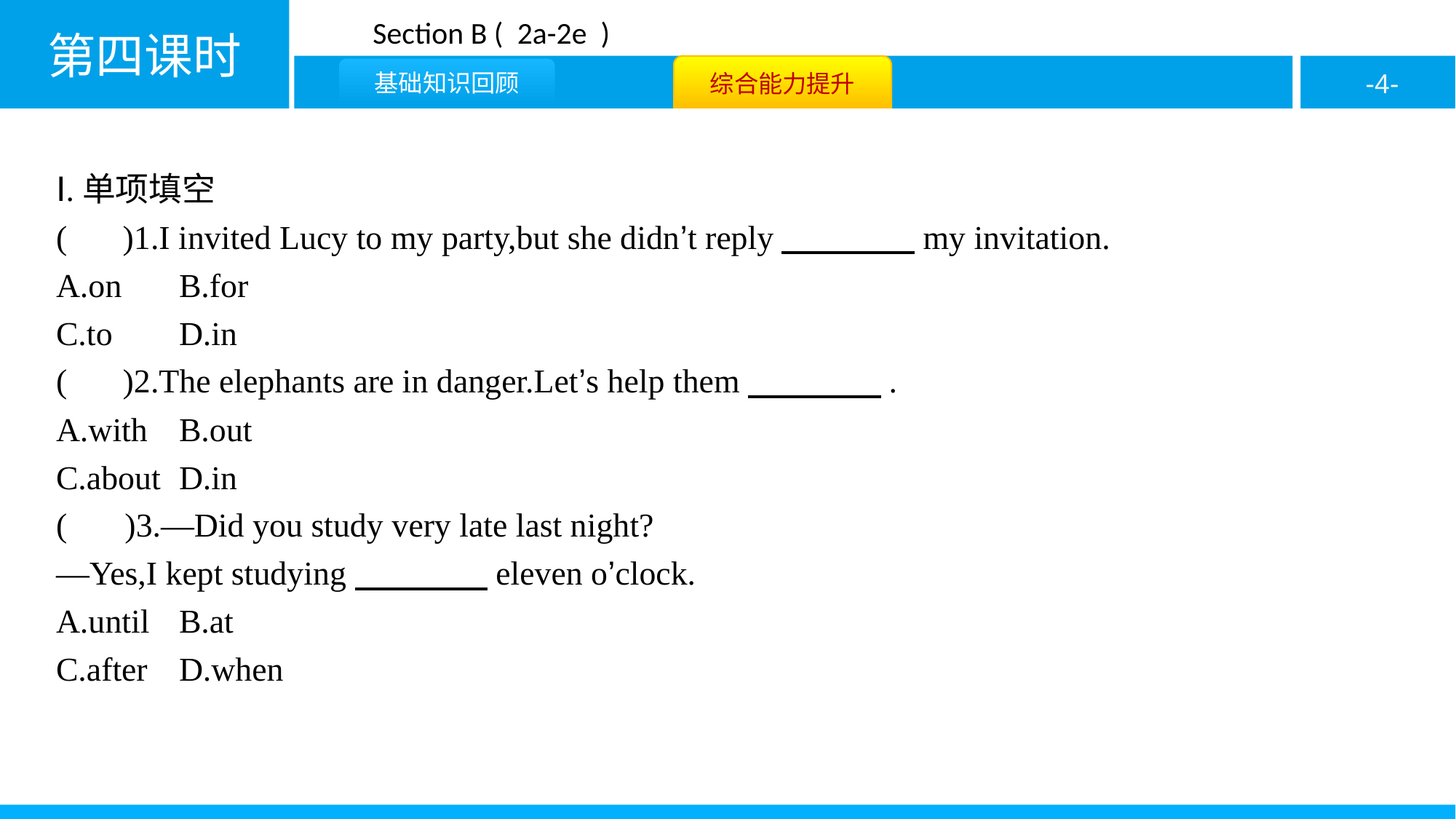

Ⅰ.单项填空
(  C  )1.I invited Lucy to my party,but she didn’t reply　　　　my invitation.
A.on	B.for
C.to	D.in
(  B  )2.The elephants are in danger.Let’s help them　　　　.
A.with	B.out
C.about	D.in
(  A  )3.—Did you study very late last night?
—Yes,I kept studying　　　　eleven o’clock.
A.until	B.at
C.after	D.when